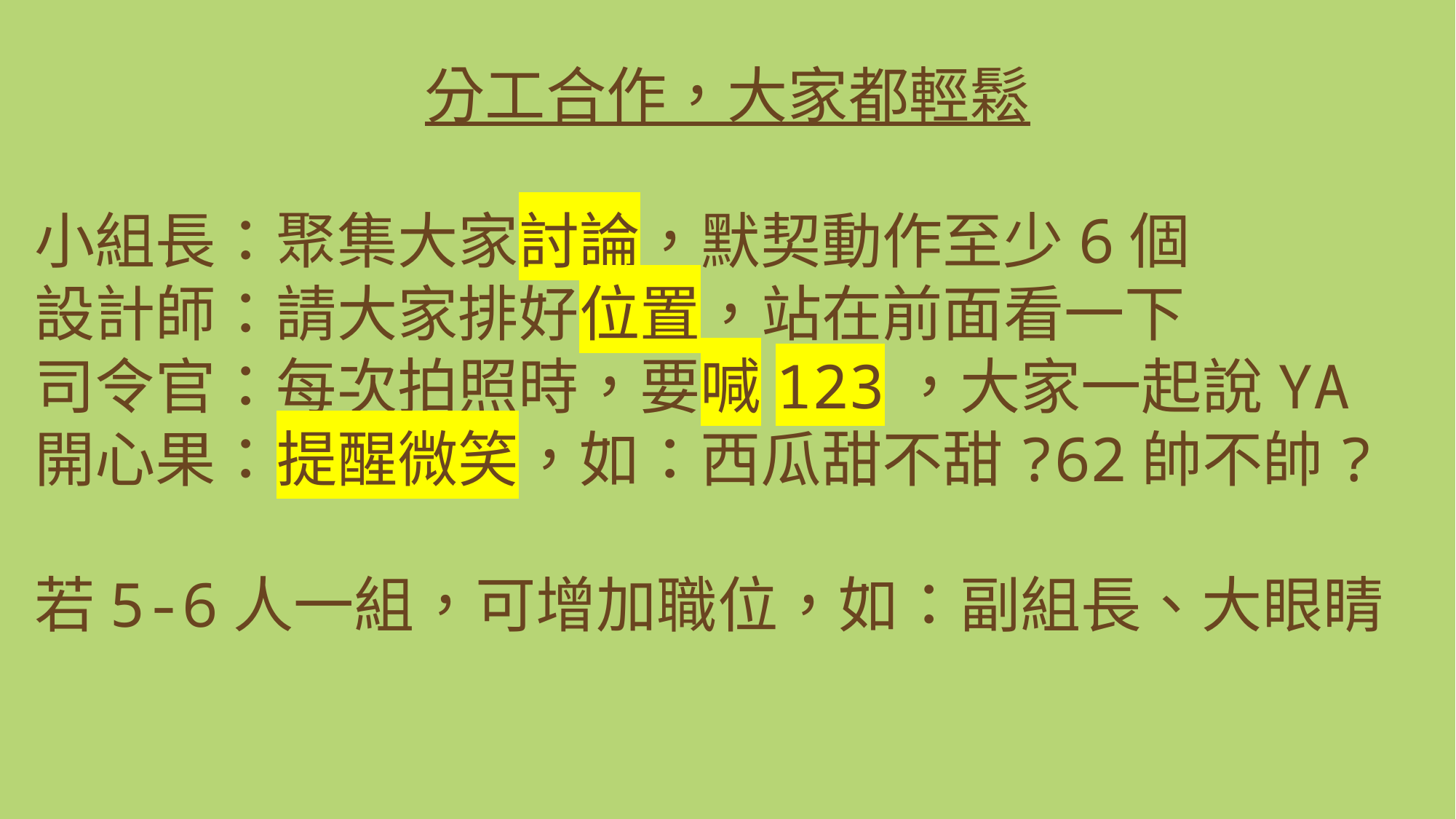

分工合作，大家都輕鬆

小組長：聚集大家討論，默契動作至少6個
設計師：請大家排好位置，站在前面看一下
司令官：每次拍照時，要喊123，大家一起說YA
開心果：提醒微笑，如：西瓜甜不甜?62帥不帥?

若5-6人一組，可增加職位，如：副組長、大眼睛